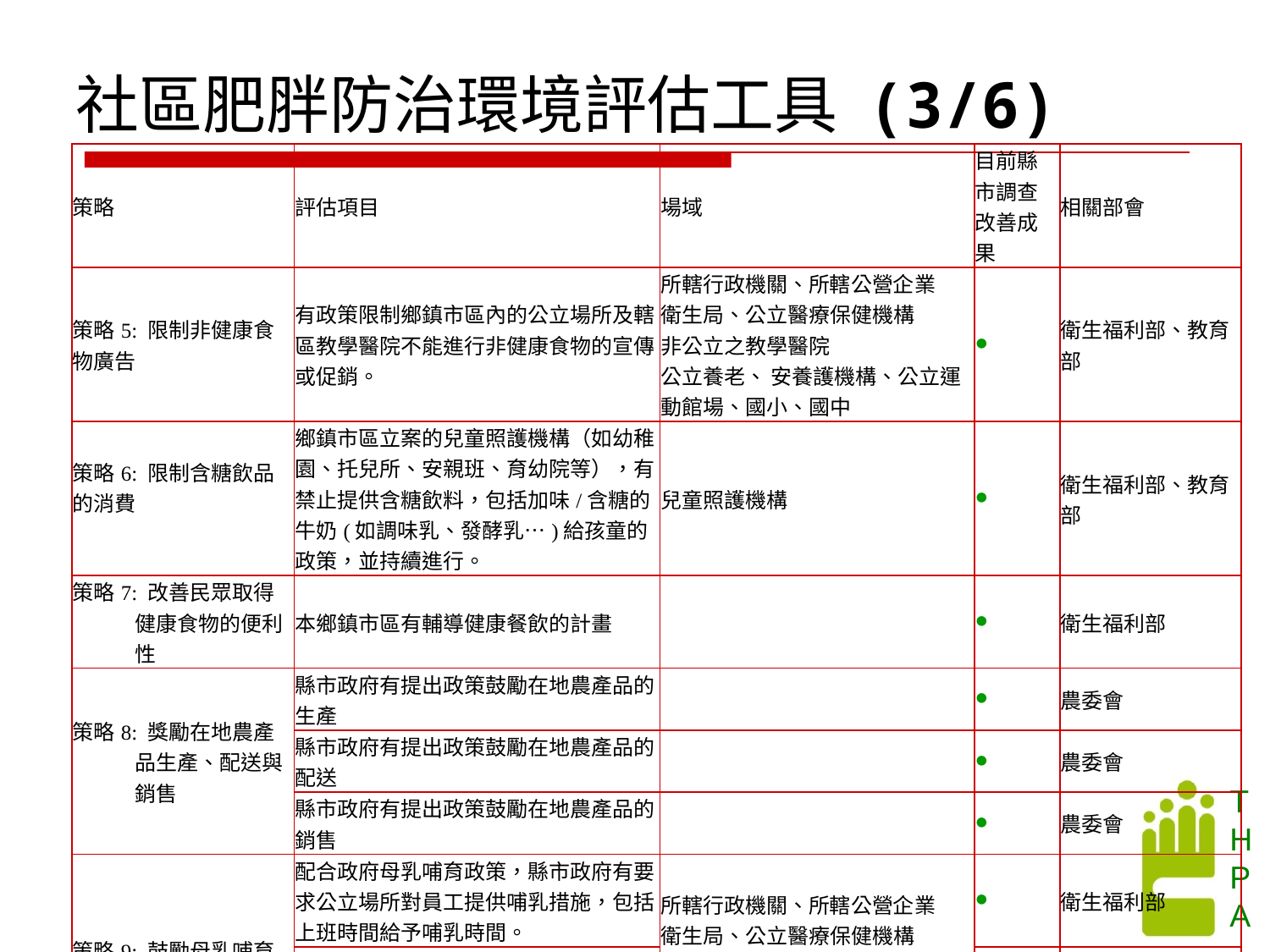

社區肥胖防治環境評估工具 (3/6)
| 策略 | 評估項目 | 場域 | 目前縣市調查改善成果 | 相關部會 |
| --- | --- | --- | --- | --- |
| 策略5: 限制非健康食物廣告 | 有政策限制鄉鎮市區內的公立場所及轄區教學醫院不能進行非健康食物的宣傳或促銷。 | 所轄行政機關、所轄公營企業 衛生局、公立醫療保健機構 非公立之教學醫院 公立養老、 安養護機構、公立運動館場、國小、國中 | ● | 衛生福利部、教育部 |
| 策略6: 限制含糖飲品的消費 | 鄉鎮市區立案的兒童照護機構（如幼稚園、托兒所、安親班、育幼院等），有禁止提供含糖飲料，包括加味/含糖的牛奶(如調味乳、發酵乳…)給孩童的政策，並持續進行。 | 兒童照護機構 | ● | 衛生福利部、教育部 |
| 策略7: 改善民眾取得健康食物的便利性 | 本鄉鎮市區有輔導健康餐飲的計畫 |  | ● | 衛生福利部 |
| 策略8: 獎勵在地農產品生產、配送與銷售 | 縣市政府有提出政策鼓勵在地農產品的生產 |  | ● | 農委會 |
|  | 縣市政府有提出政策鼓勵在地農產品的配送 |  | ● | 農委會 |
|  | 縣市政府有提出政策鼓勵在地農產品的銷售 |  | ● | 農委會 |
| 策略9: 鼓勵母乳哺育 | 配合政府母乳哺育政策，縣市政府有要求公立場所對員工提供哺乳措施，包括上班時間給予哺乳時間。 | 所轄行政機關、所轄公營企業 衛生局、公立醫療保健機構 公立養老、 安養護機構 公立運動館場 | ● | 衛生福利部 |
|  | 配合政府母乳哺育政策，縣市政府有要求公立場所對員工提供哺乳措施，包括上班時間給予哺乳空間。 |  | ● | 衛生福利部 |